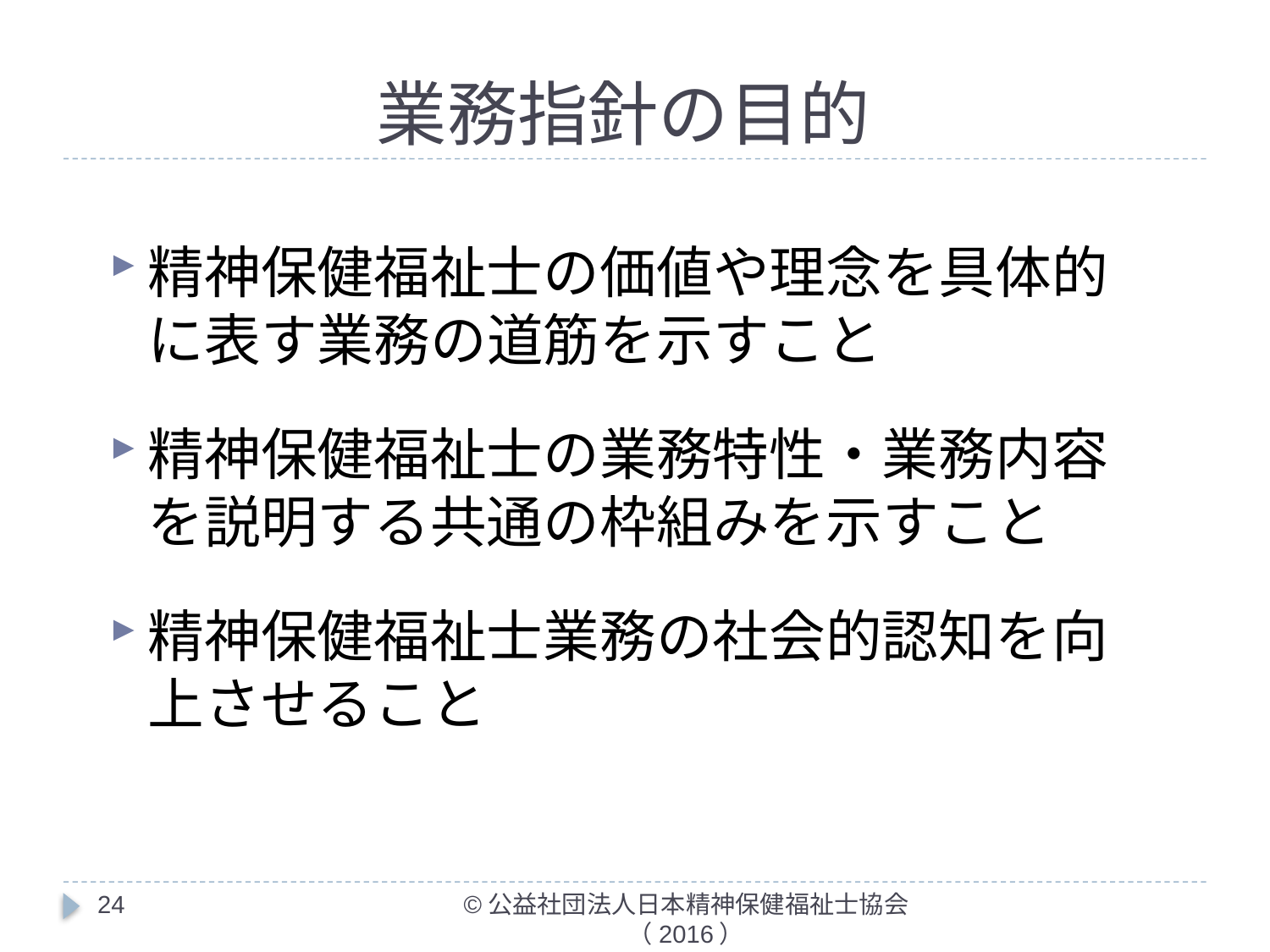

# 業務指針の目的
精神保健福祉士の価値や理念を具体的に表す業務の道筋を示すこと

精神保健福祉士の業務特性・業務内容を説明する共通の枠組みを示すこと

精神保健福祉士業務の社会的認知を向上させること
24
©公益社団法人日本精神保健福祉士協会（2016）